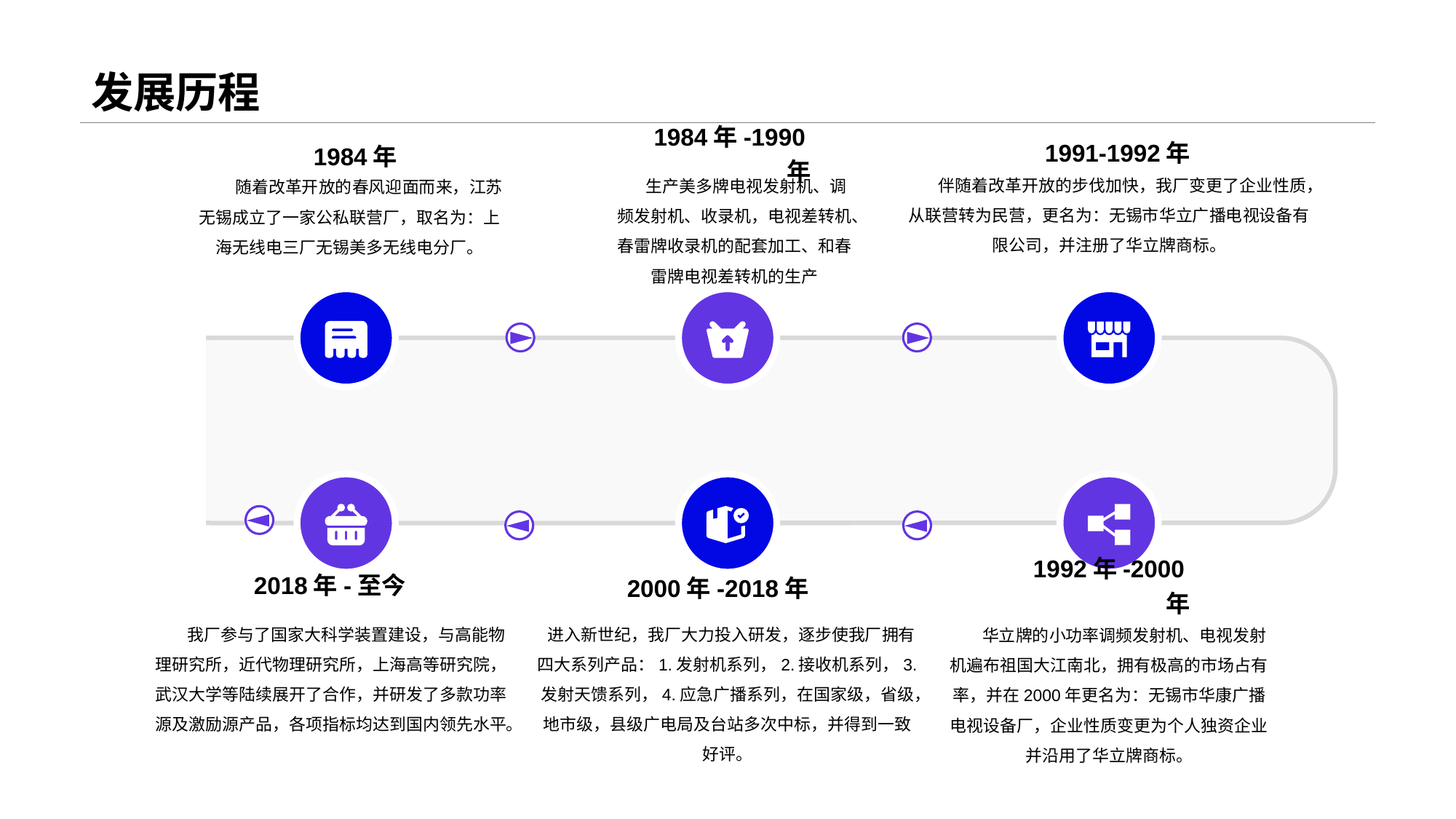

# 发展历程
1991-1992年
1984年-1990年
1984年
      伴随着改革开放的步伐加快，我厂变更了企业性质，从联营转为民营，更名为：无锡市华立广播电视设备有限公司，并注册了华立牌商标。
     生产美多牌电视发射机、调频发射机、收录机，电视差转机、春雷牌收录机的配套加工、和春雷牌电视差转机的生产
         随着改革开放的春风迎面而来，江苏无锡成立了一家公私联营厂，取名为：上海无线电三厂无锡美多无线电分厂。

2018年-至今
1992年-2000年
2000年-2018年
 进入新世纪，我厂大力投入研发，逐步使我厂拥有四大系列产品：1.发射机系列，2.接收机系列，3.发射天馈系列，4.应急广播系列，在国家级，省级，地市级，县级广电局及台站多次中标，并得到一致好评。
       我厂参与了国家大科学装置建设，与高能物理研究所，近代物理研究所，上海高等研究院，武汉大学等陆续展开了合作，并研发了多款功率源及激励源产品，各项指标均达到国内领先水平。
       华立牌的小功率调频发射机、电视发射机遍布祖国大江南北，拥有极高的市场占有率，并在2000年更名为：无锡市华康广播电视设备厂，企业性质变更为个人独资企业并沿用了华立牌商标。